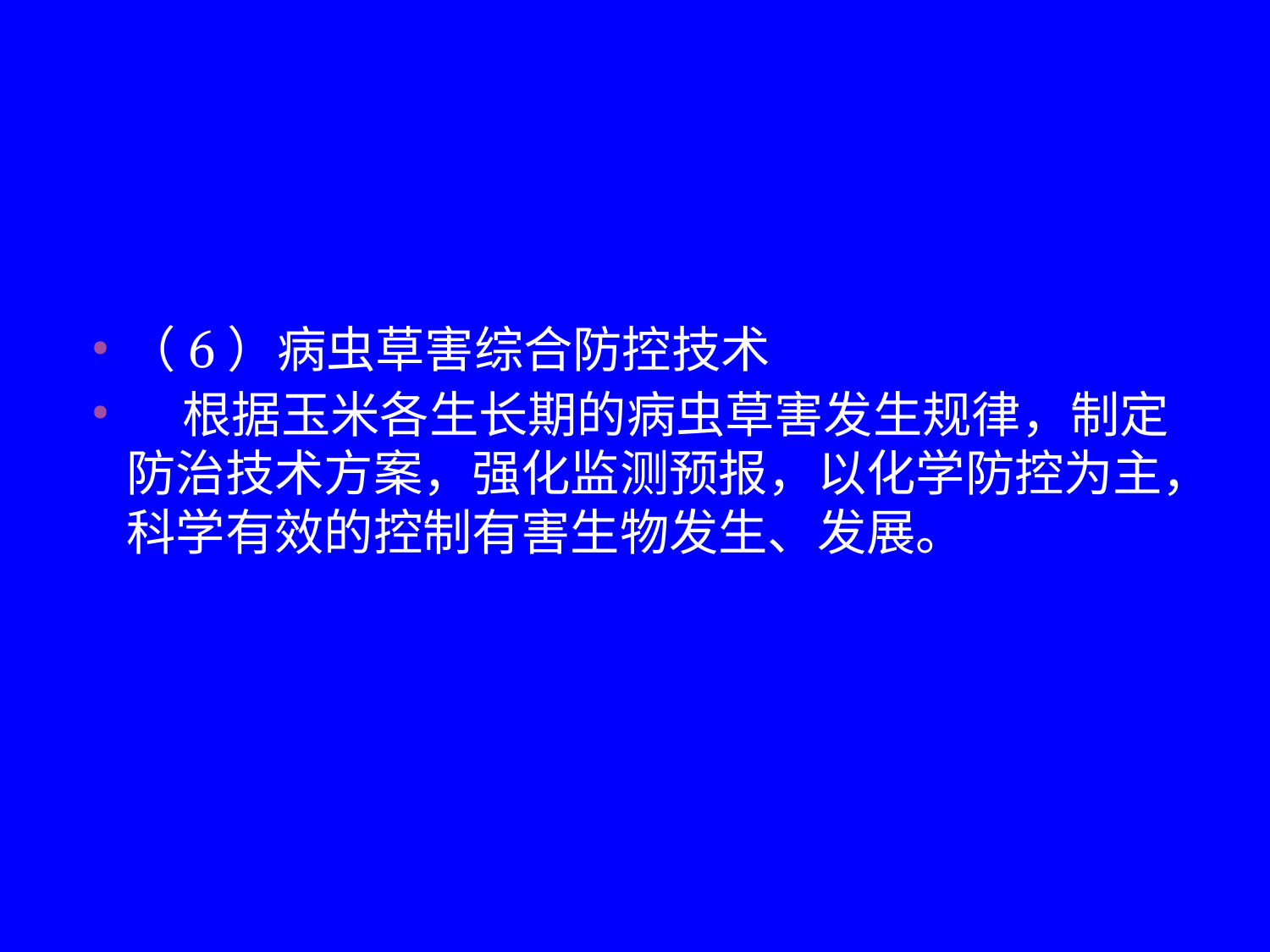

（6）病虫草害综合防控技术
    根据玉米各生长期的病虫草害发生规律，制定防治技术方案，强化监测预报，以化学防控为主，科学有效的控制有害生物发生、发展。